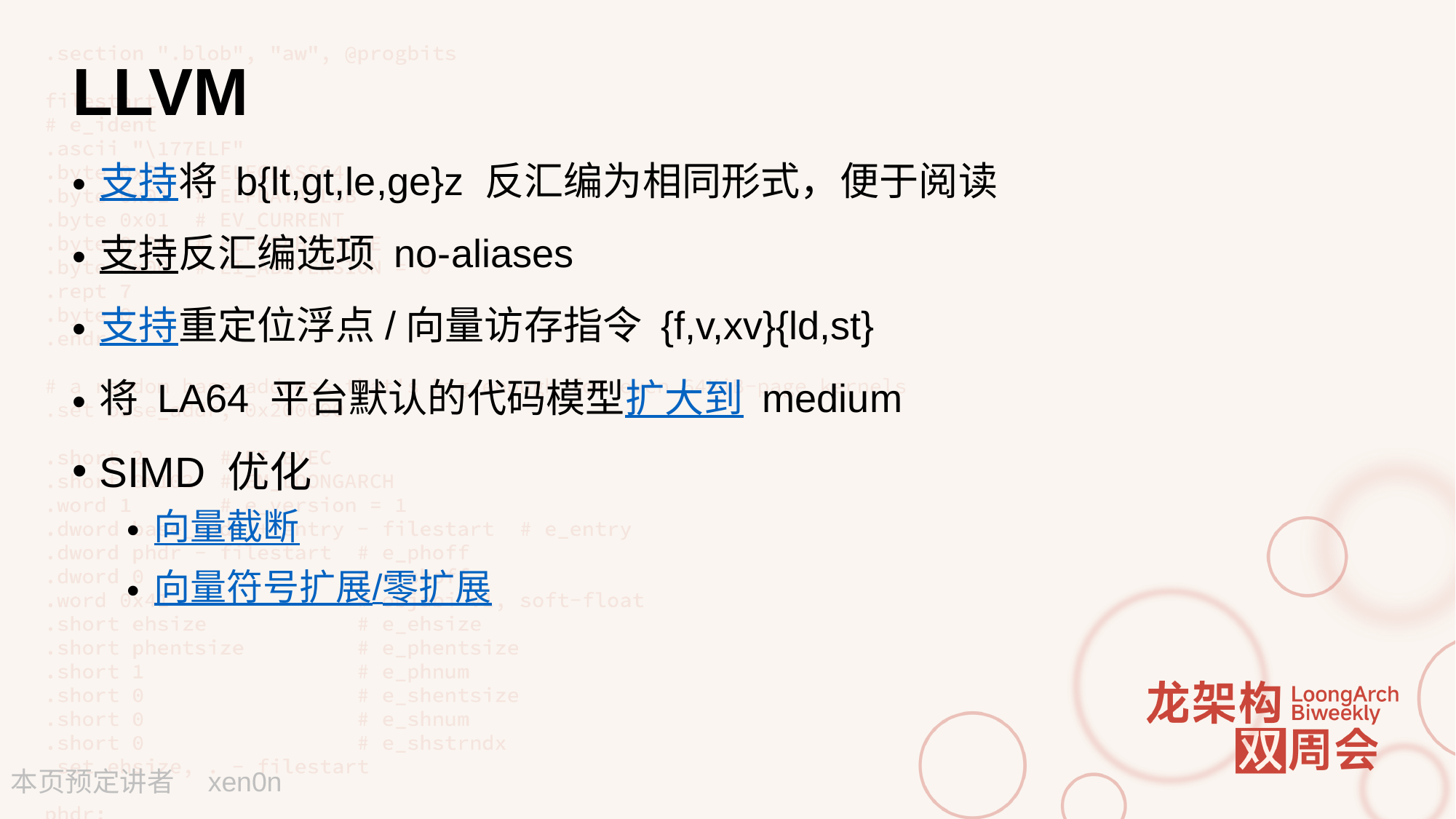

# LLVM
支持将 b{lt,gt,le,ge}z 反汇编为相同形式，便于阅读
支持反汇编选项 no-aliases
支持重定位浮点/向量访存指令 {f,v,xv}{ld,st}
将 LA64 平台默认的代码模型扩大到 medium
SIMD 优化
向量截断
向量符号扩展/零扩展
xen0n